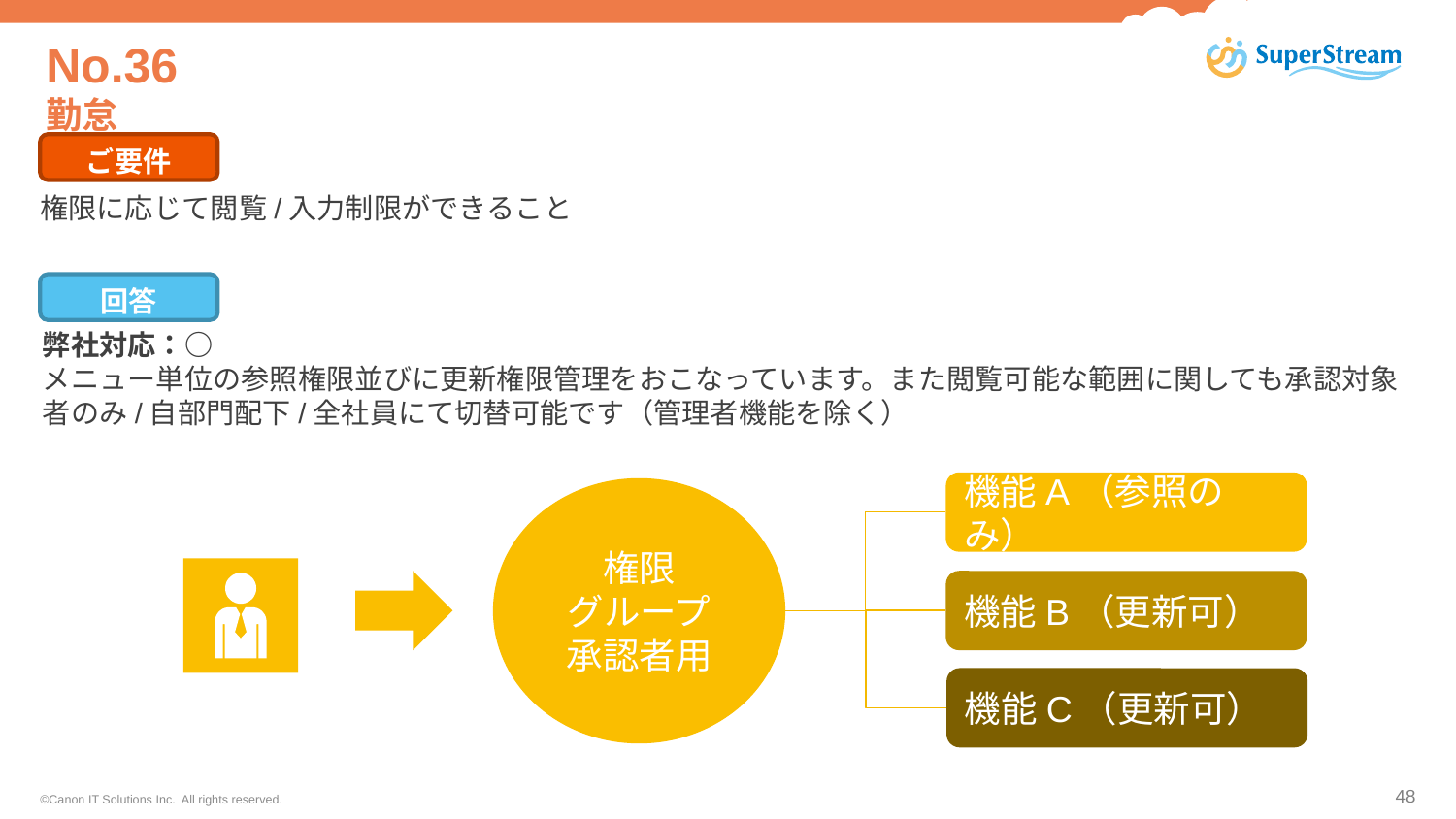

# No.36 勤怠
ご要件
権限に応じて閲覧/入力制限ができること

回答
弊社対応：○
メニュー単位の参照権限並びに更新権限管理をおこなっています。また閲覧可能な範囲に関しても承認対象者のみ/自部門配下/全社員にて切替可能です（管理者機能を除く）
機能A（参照のみ）
権限
グループ承認者用

機能B（更新可）

機能C（更新可）
©Canon IT Solutions Inc.  All rights reserved.
48